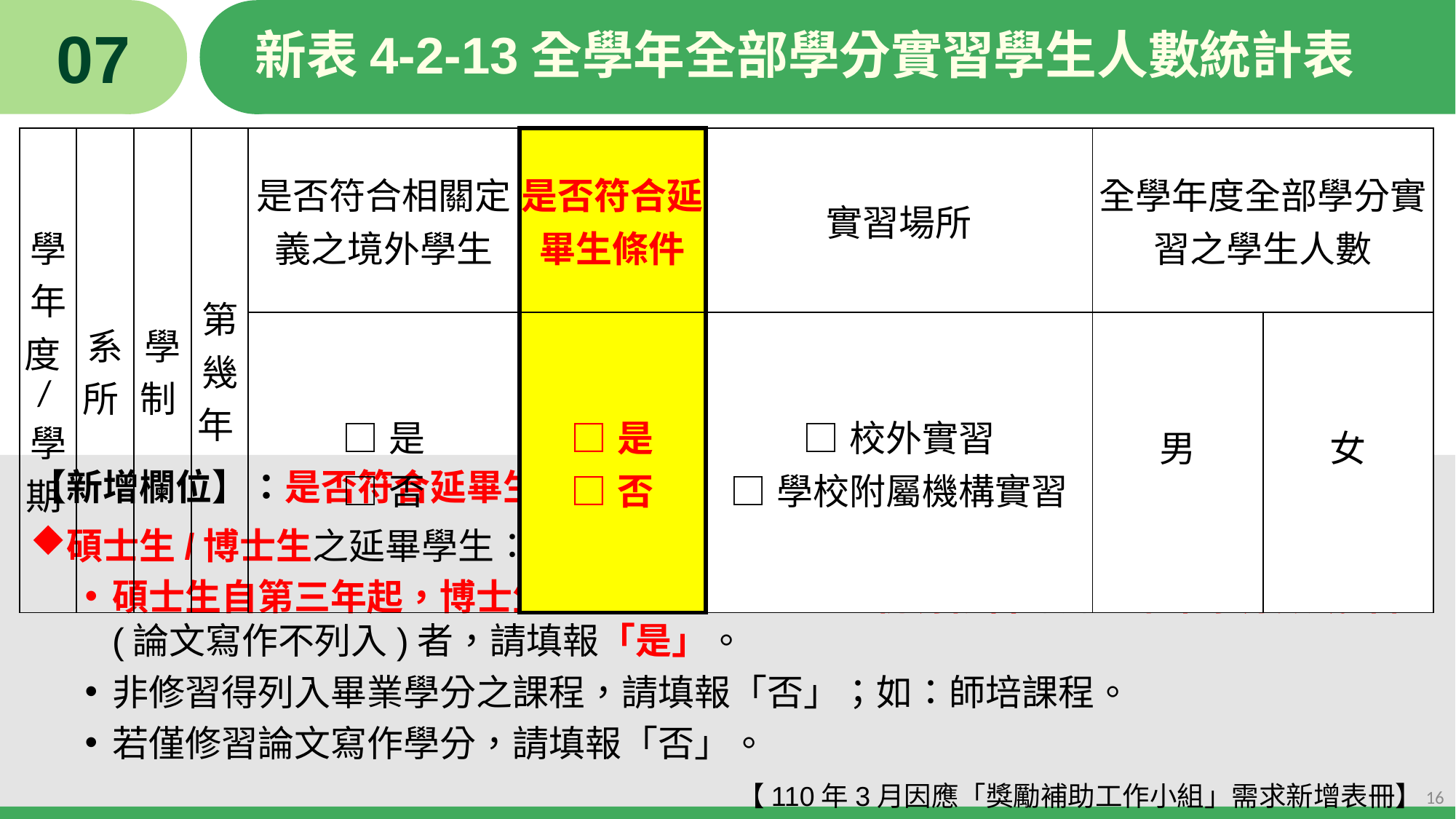

07
# 新表4-2-13全學年全部學分實習學生人數統計表
| 學年度/學期 | 系所 | 學制 | 第幾年 | 是否符合相關定義之境外學生 | 是否符合延畢生條件 | 實習場所 | 全學年度全部學分實習之學生人數 |  |
| --- | --- | --- | --- | --- | --- | --- | --- | --- |
|  |  |  |  | □是 □否 | □是 □否 | □校外實習 □學校附屬機構實習 | 男 | 女 |
【新增欄位】：是否符合延畢生條件
碩士生/博士生之延畢學生：
碩士生自第三年起，博士生自第四年起之學生，仍有修習得列入畢業學分數或課程(論文寫作不列入)者，請填報「是」。
非修習得列入畢業學分之課程，請填報「否」；如：師培課程。
若僅修習論文寫作學分，請填報「否」。
【110年3月因應「獎勵補助工作小組」需求新增表冊】

16